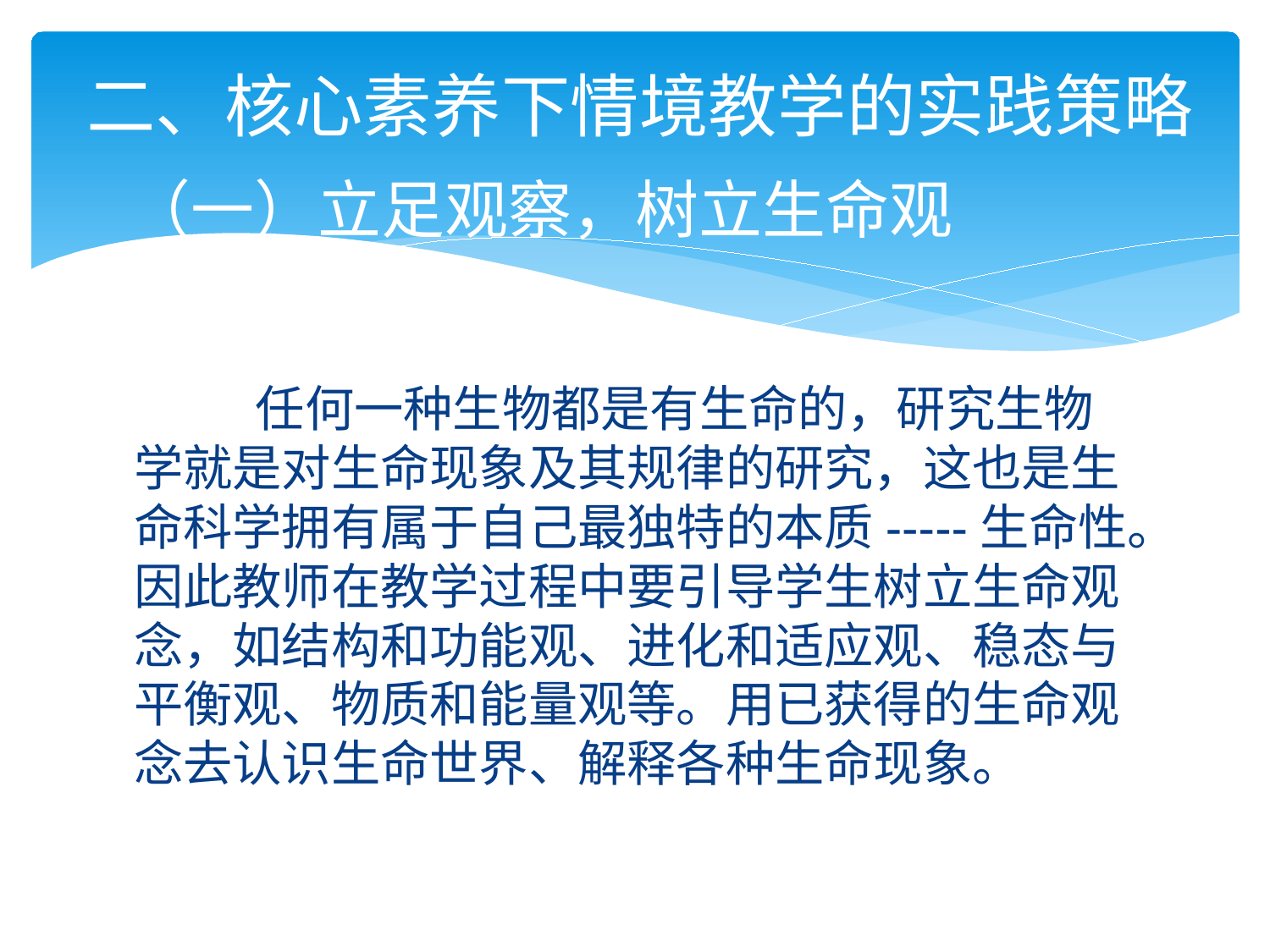

# 二、核心素养下情境教学的实践策略
（一）立足观察，树立生命观念
          任何一种生物都是有生命的，研究生物学就是对生命现象及其规律的研究，这也是生命科学拥有属于自己最独特的本质-----生命性。因此教师在教学过程中要引导学生树立生命观念，如结构和功能观、进化和适应观、稳态与平衡观、物质和能量观等。用已获得的生命观念去认识生命世界、解释各种生命现象。